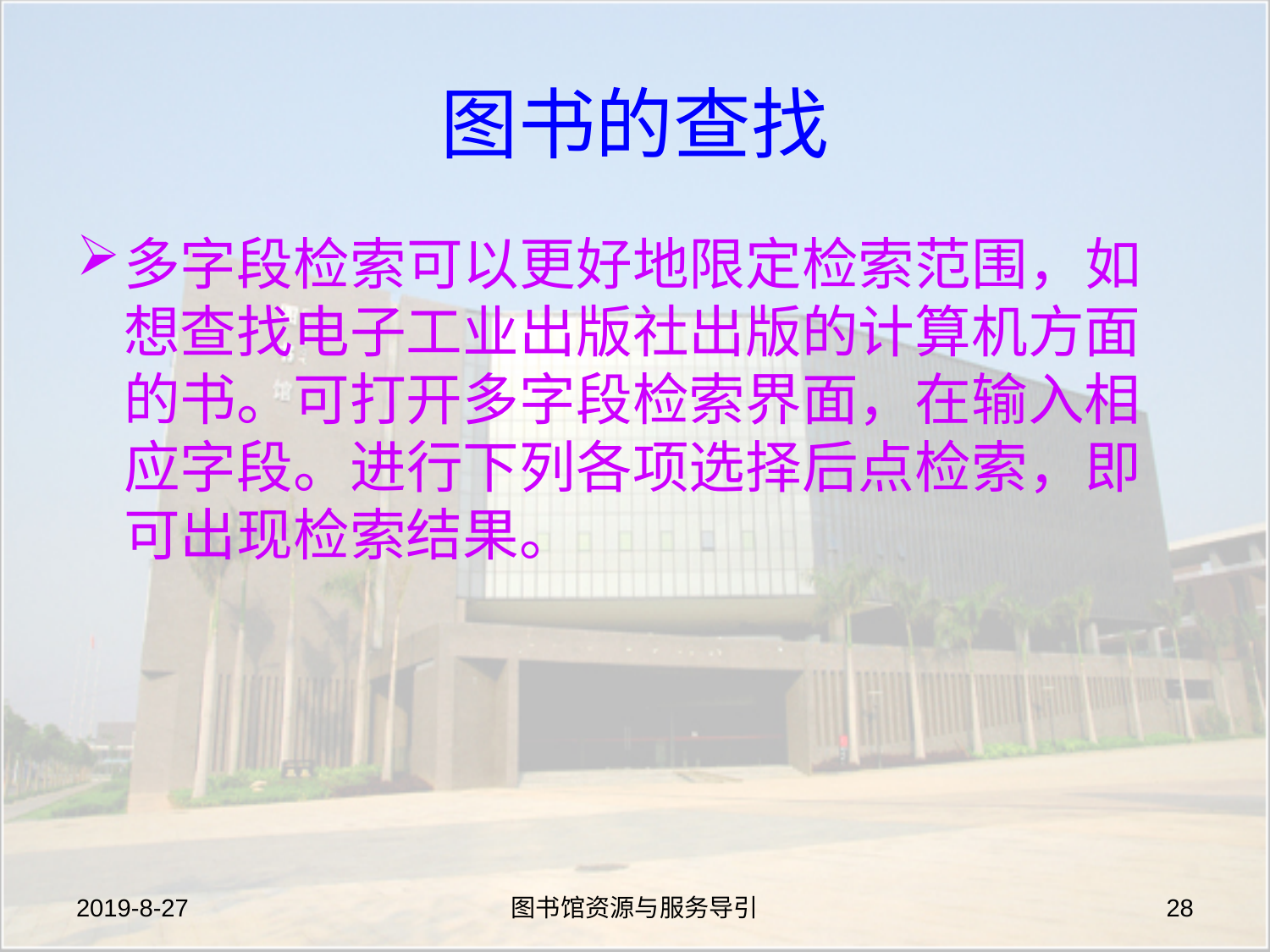

# 图书的查找
多字段检索可以更好地限定检索范围，如想查找电子工业出版社出版的计算机方面的书。可打开多字段检索界面，在输入相应字段。进行下列各项选择后点检索，即可出现检索结果。
2019-8-27
图书馆资源与服务导引
28